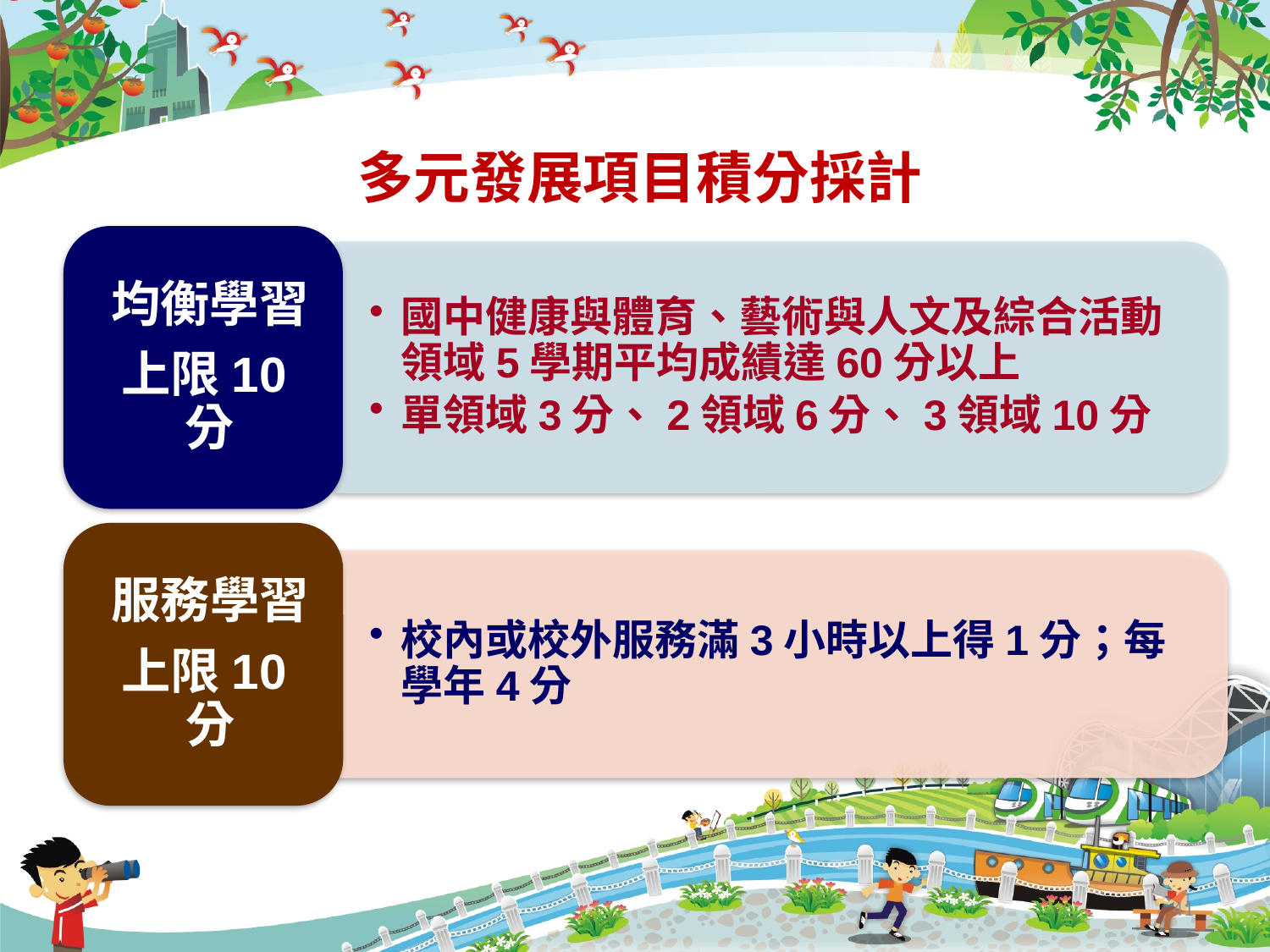

# 多元發展項目積分採計
國中健康與體育、藝術與人文及綜合活動領域5學期平均成績達60分以上
單領域3分、2領域6分、3領域10分
均衡學習
上限10分
校內或校外服務滿3小時以上得1分；每學年4分
服務學習
上限10分
41